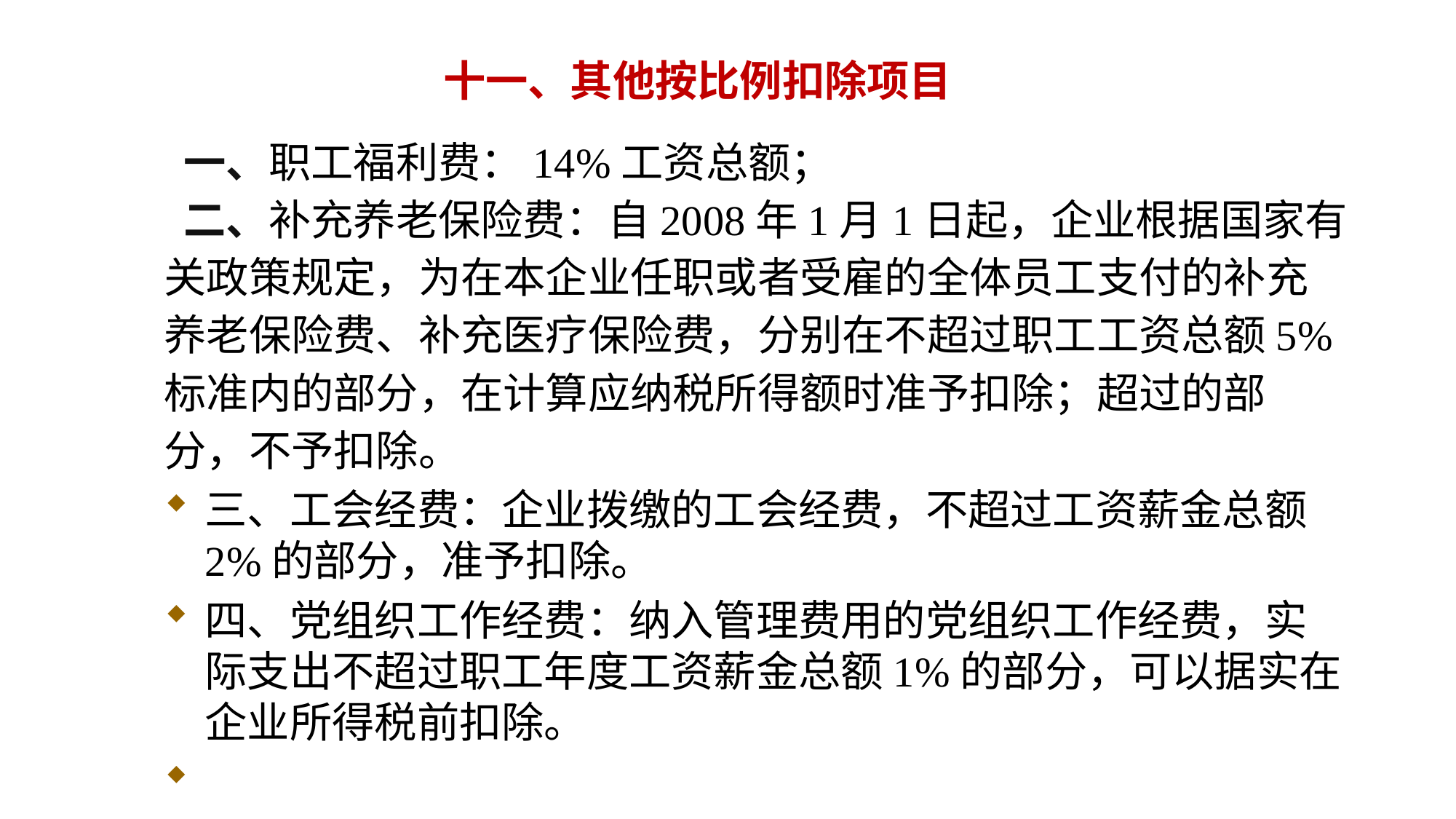

# 十一、其他按比例扣除项目
 一、职工福利费：14%工资总额；
 二、补充养老保险费：自2008年1月1日起，企业根据国家有关政策规定，为在本企业任职或者受雇的全体员工支付的补充养老保险费、补充医疗保险费，分别在不超过职工工资总额5%标准内的部分，在计算应纳税所得额时准予扣除；超过的部分，不予扣除。
三、工会经费：企业拨缴的工会经费，不超过工资薪金总额2%的部分，准予扣除。
四、党组织工作经费：纳入管理费用的党组织工作经费，实际支出不超过职工年度工资薪金总额1%的部分，可以据实在企业所得税前扣除。